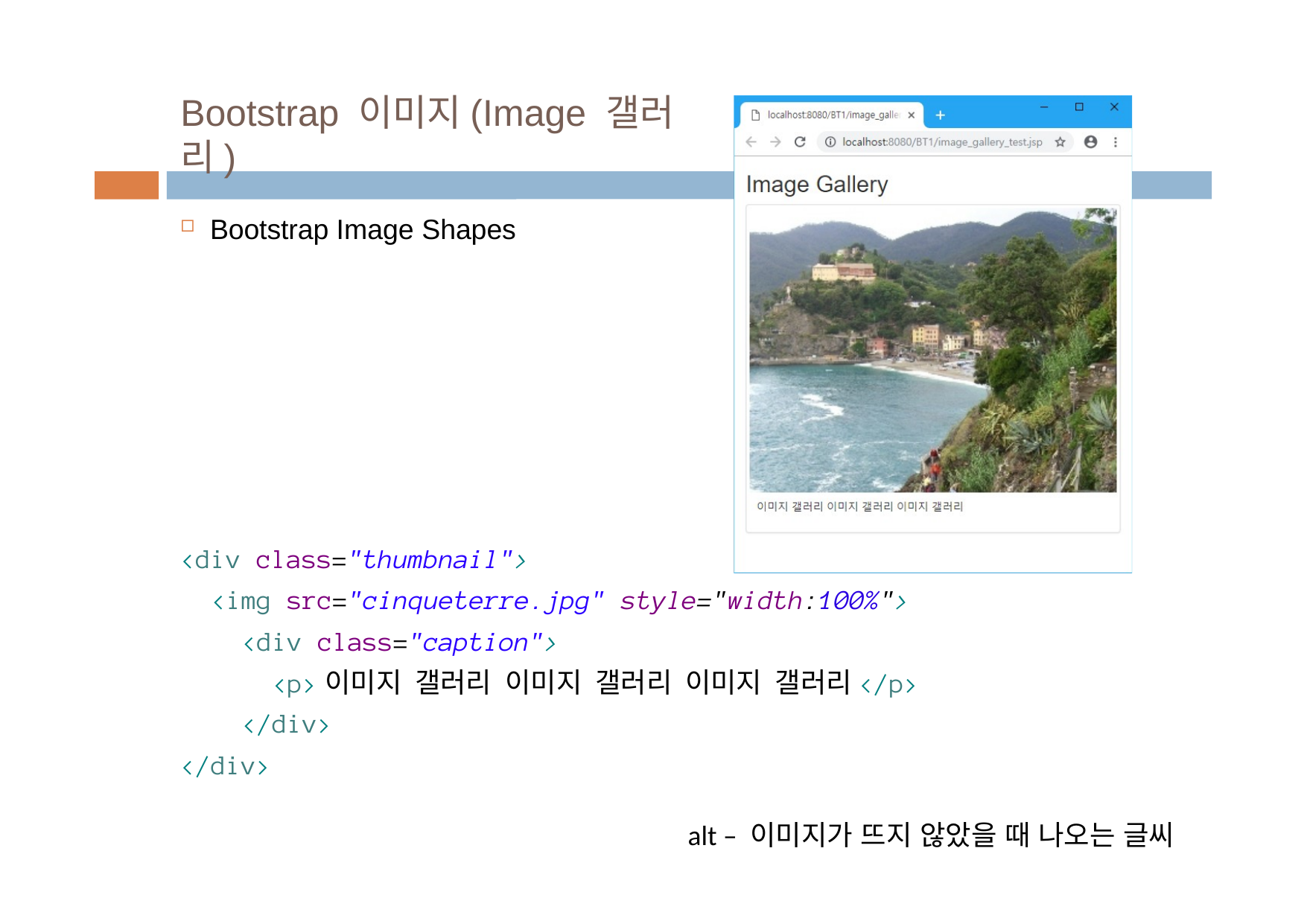

# Bootstrap 이미지(Image 갤러리)

Bootstrap Image Shapes
<div class="thumbnail">
<img src="cinqueterre.jpg" style="width:100%">
<div class="caption">
<p>이미지 갤러리 이미지 갤러리 이미지 갤러리</p>
</div>
</div>
alt – 이미지가 뜨지 않았을 때 나오는 글씨